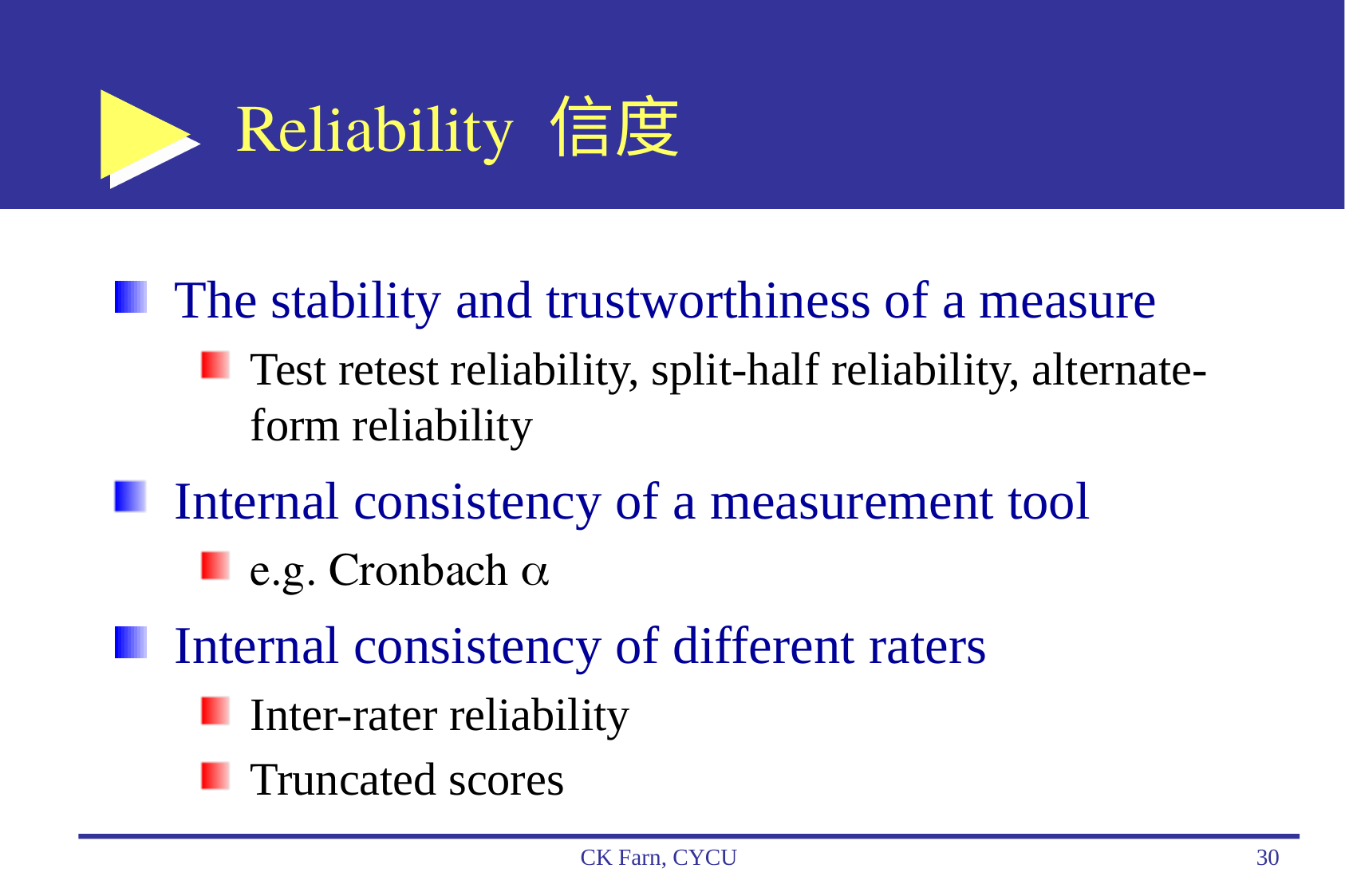

# Reliability 信度
The stability and trustworthiness of a measure
Test retest reliability, split-half reliability, alternate-form reliability
Internal consistency of a measurement tool
e.g. Cronbach α
Internal consistency of different raters
Inter-rater reliability
Truncated scores
CK Farn, CYCU
30